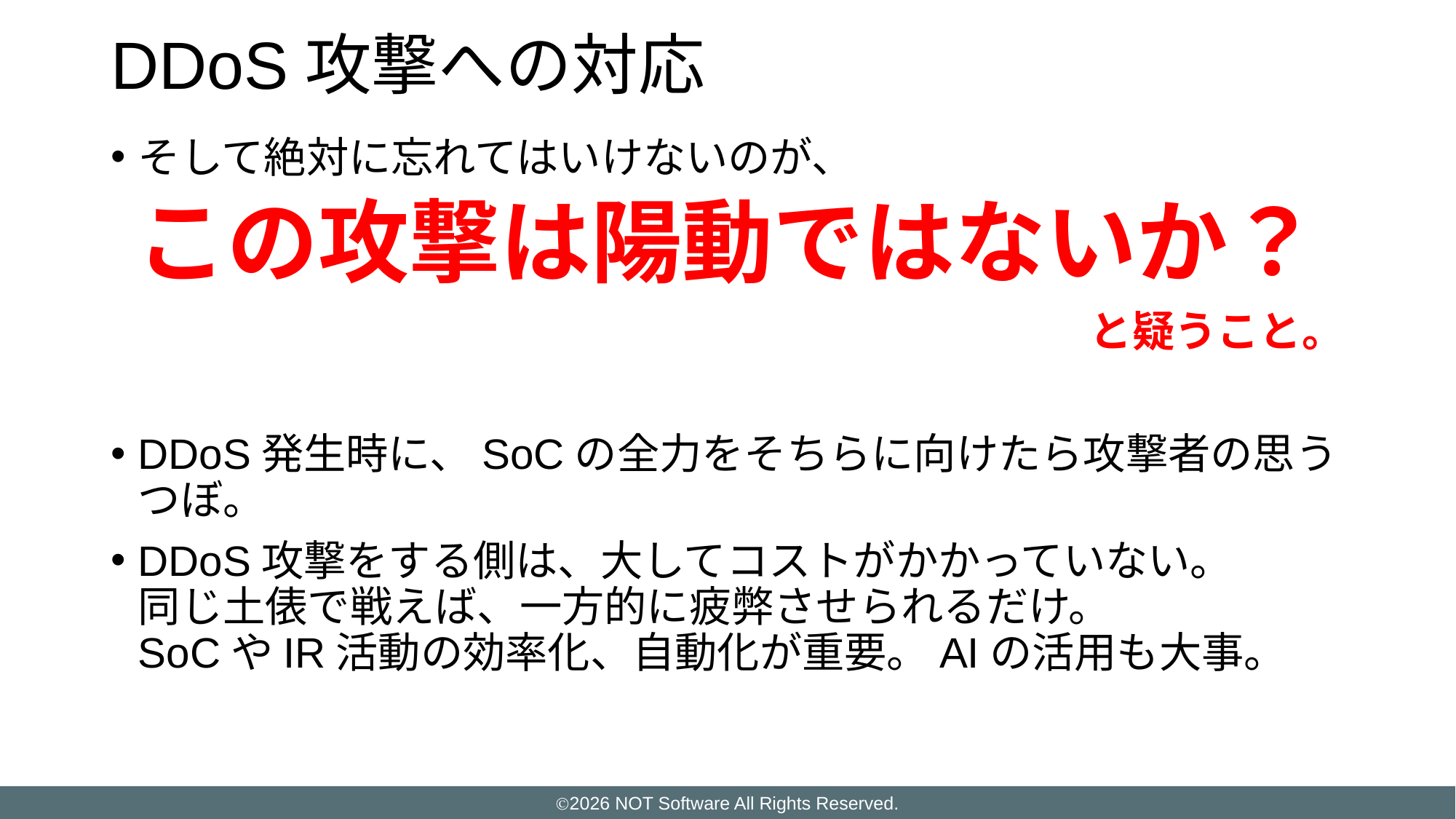

# DDoS攻撃への対応
そして絶対に忘れてはいけないのが、
この攻撃は陽動ではないか？
と疑うこと。

DDoS発生時に、SoCの全力をそちらに向けたら攻撃者の思うつぼ。
DDoS攻撃をする側は、大してコストがかかっていない。
同じ土俵で戦えば、一方的に疲弊させられるだけ。
SoCやIR活動の効率化、自動化が重要。AIの活用も大事。